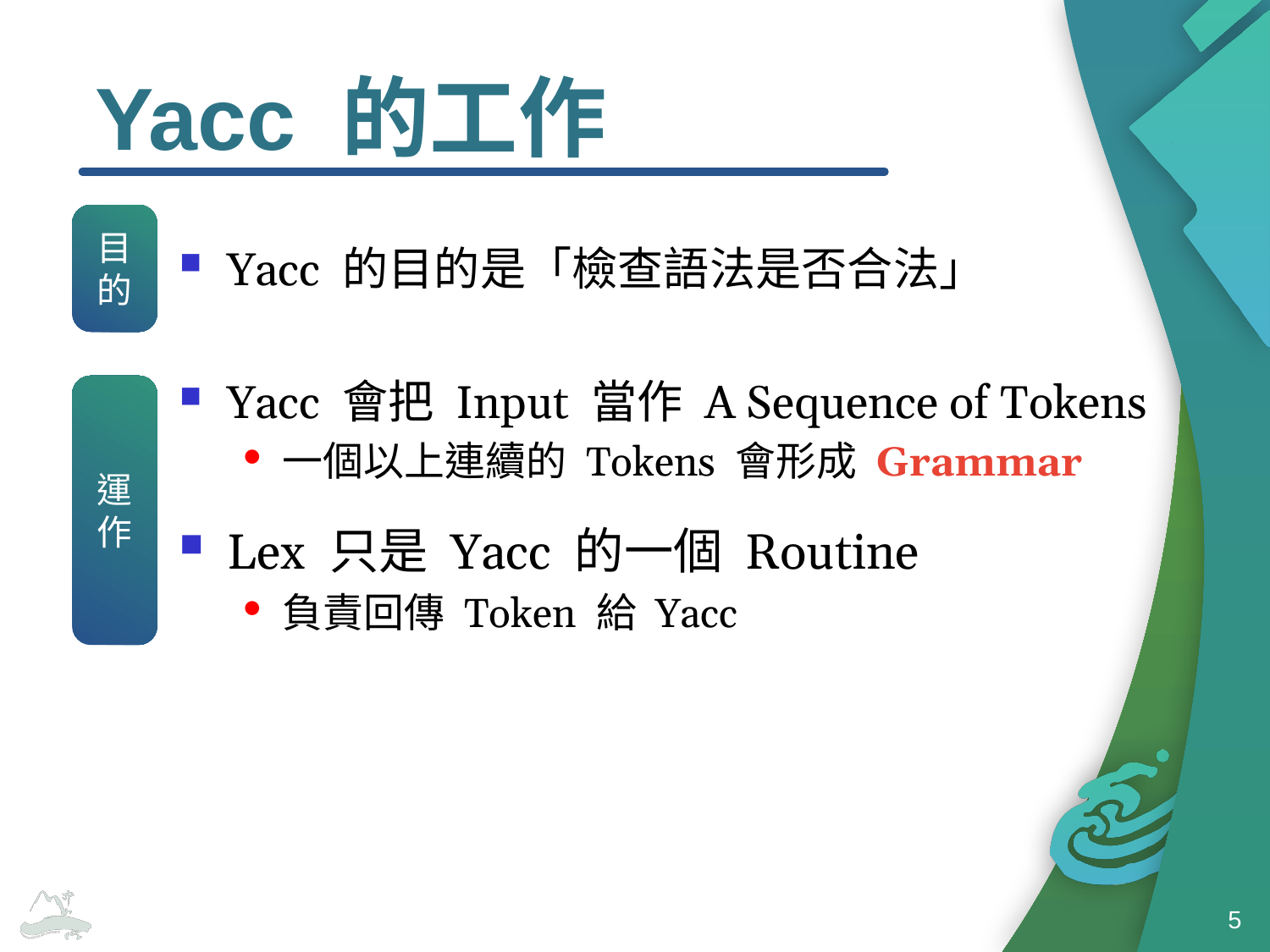

# Yacc 的工作
目的
Yacc 的目的是「檢查語法是否合法」

Yacc 會把 Input 當作 A Sequence of Tokens
一個以上連續的 Tokens 會形成 Grammar
Lex 只是 Yacc 的一個 Routine
負責回傳 Token 給 Yacc
運作